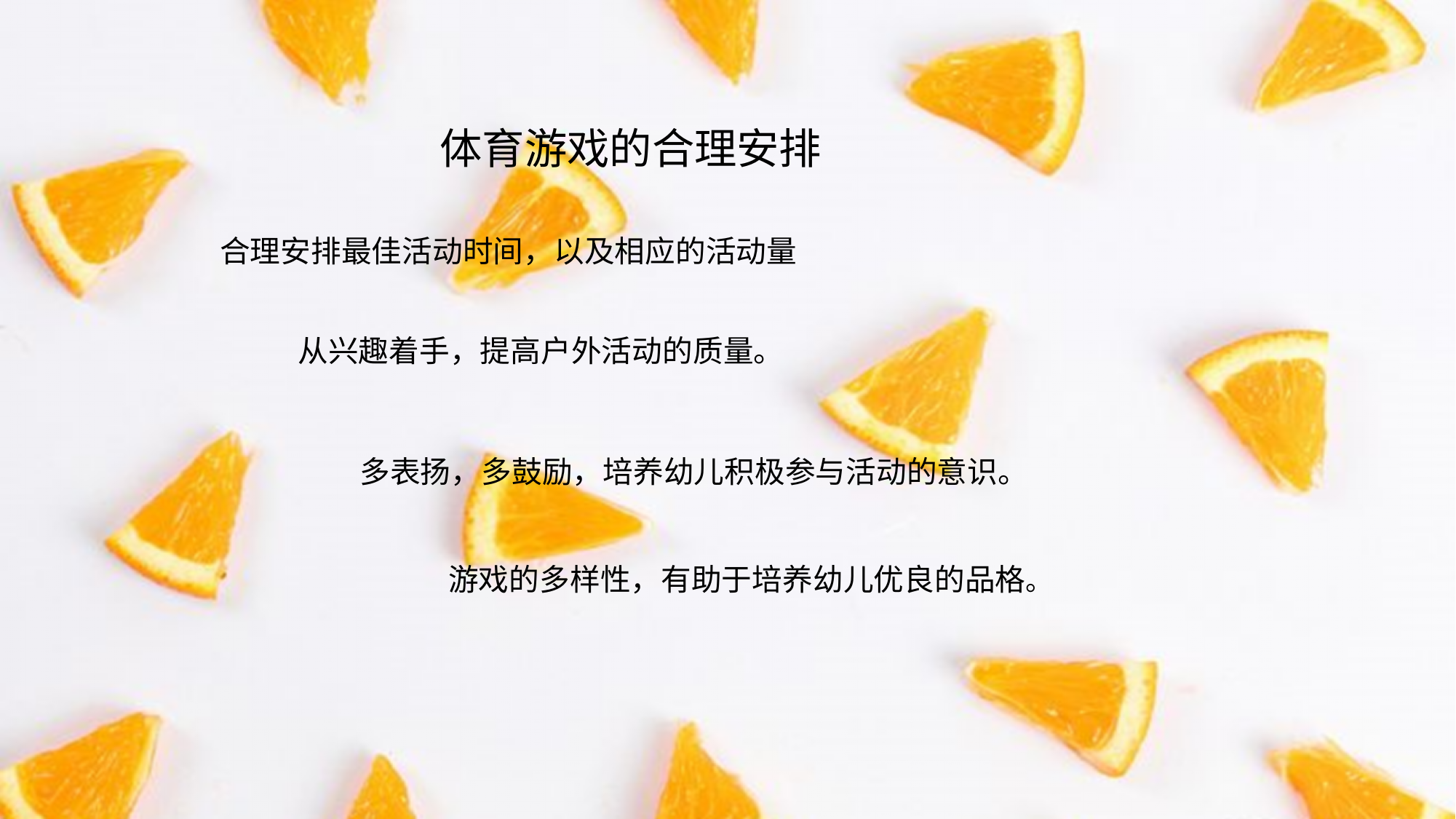

体育游戏的合理安排
合理安排最佳活动时间，以及相应的活动量
从兴趣着手，提高户外活动的质量。
多表扬，多鼓励，培养幼儿积极参与活动的意识。
游戏的多样性，有助于培养幼儿优良的品格。